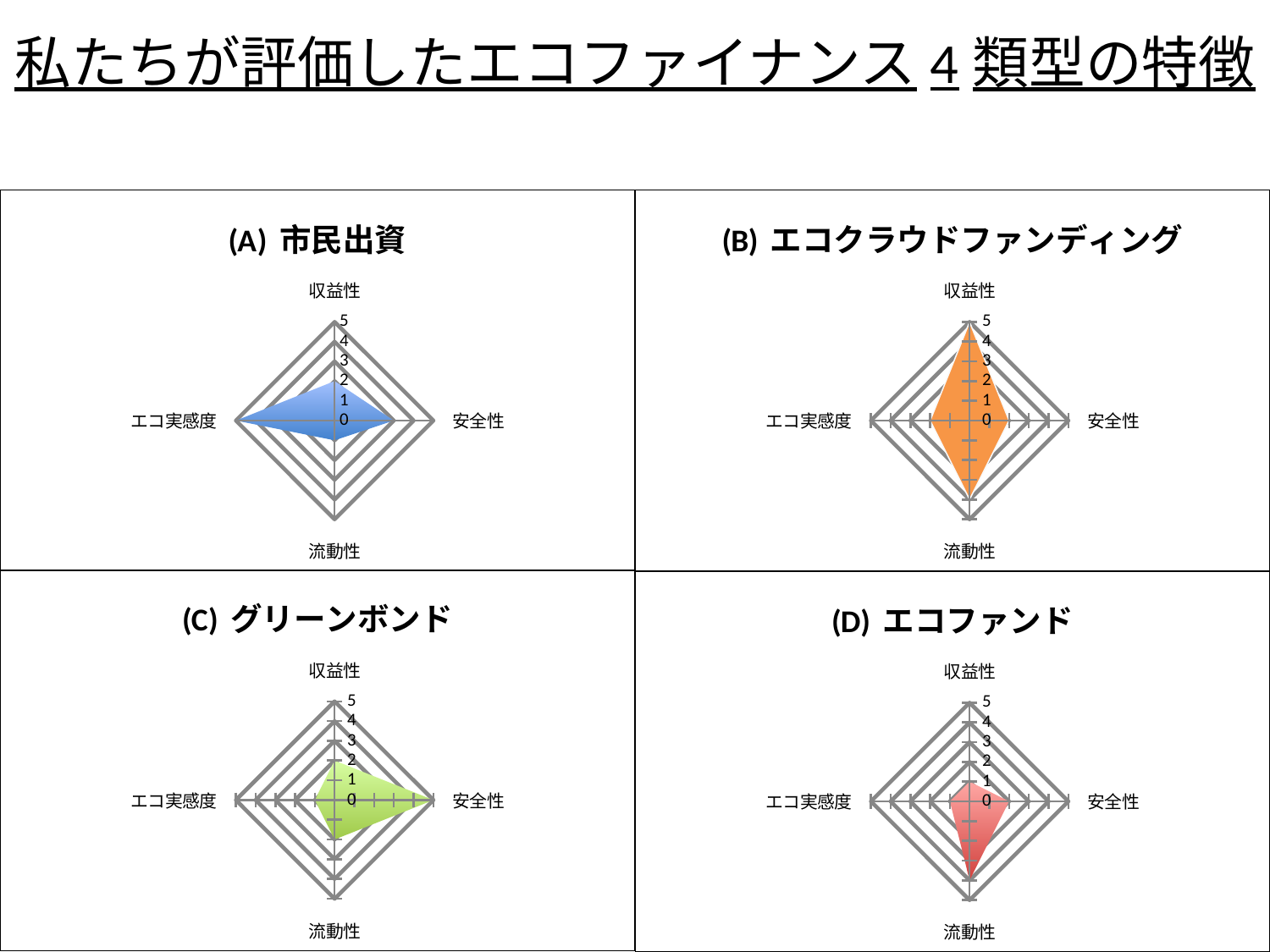

私たちが評価したエコファイナンス4類型の特徴

### Chart: (A) 市民出資

| Category | 市民出資 |
|---|---|
| 収益性 | 2.0 |
| 安全性 | 3.0 |
| 流動性 | 1.0 |
| エコ実感度 | 5.0 |

### Chart: (B) エコクラウドファンディング

| Category | エコクラウドファンディング |
|---|---|
| 収益性 | 5.0 |
| 安全性 | 2.0 |
| 流動性 | 4.0 |
| エコ実感度 | 2.0 |

### Chart: (C) グリーンボンド

| Category | グリーンボンド |
|---|---|
| 収益性 | 2.0 |
| 安全性 | 5.0 |
| 流動性 | 2.0 |
| エコ実感度 | 1.0 |

### Chart: (D) エコファンド

| Category | エコファンド |
|---|---|
| 収益性 | 1.0 |
| 安全性 | 2.0 |
| 流動性 | 4.0 |
| エコ実感度 | 1.0 |